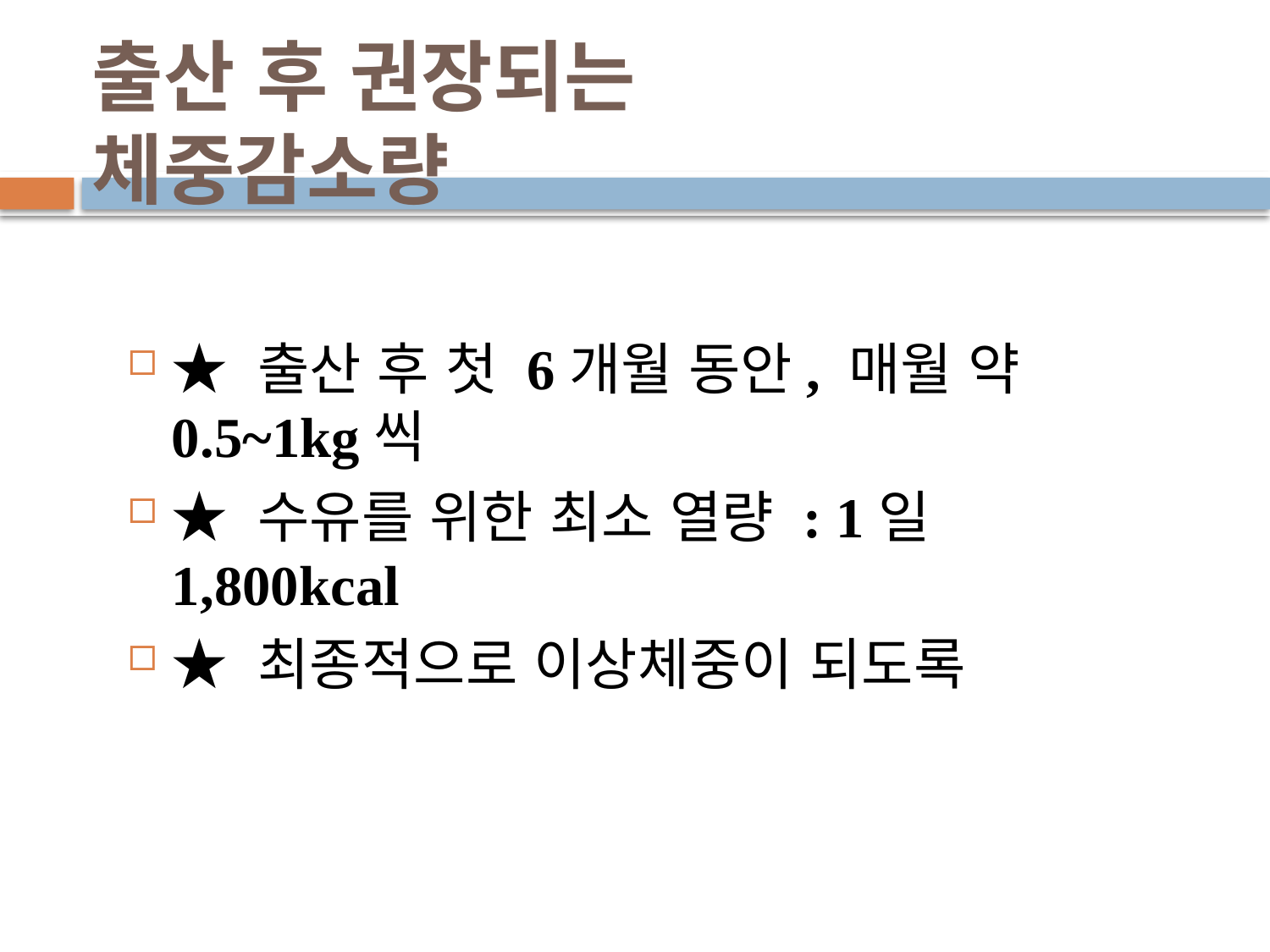

# 출산 후 권장되는 체중감소량
★ 출산 후 첫 6개월 동안, 매월 약 0.5~1kg씩
★ 수유를 위한 최소 열량 : 1일 1,800kcal
★ 최종적으로 이상체중이 되도록